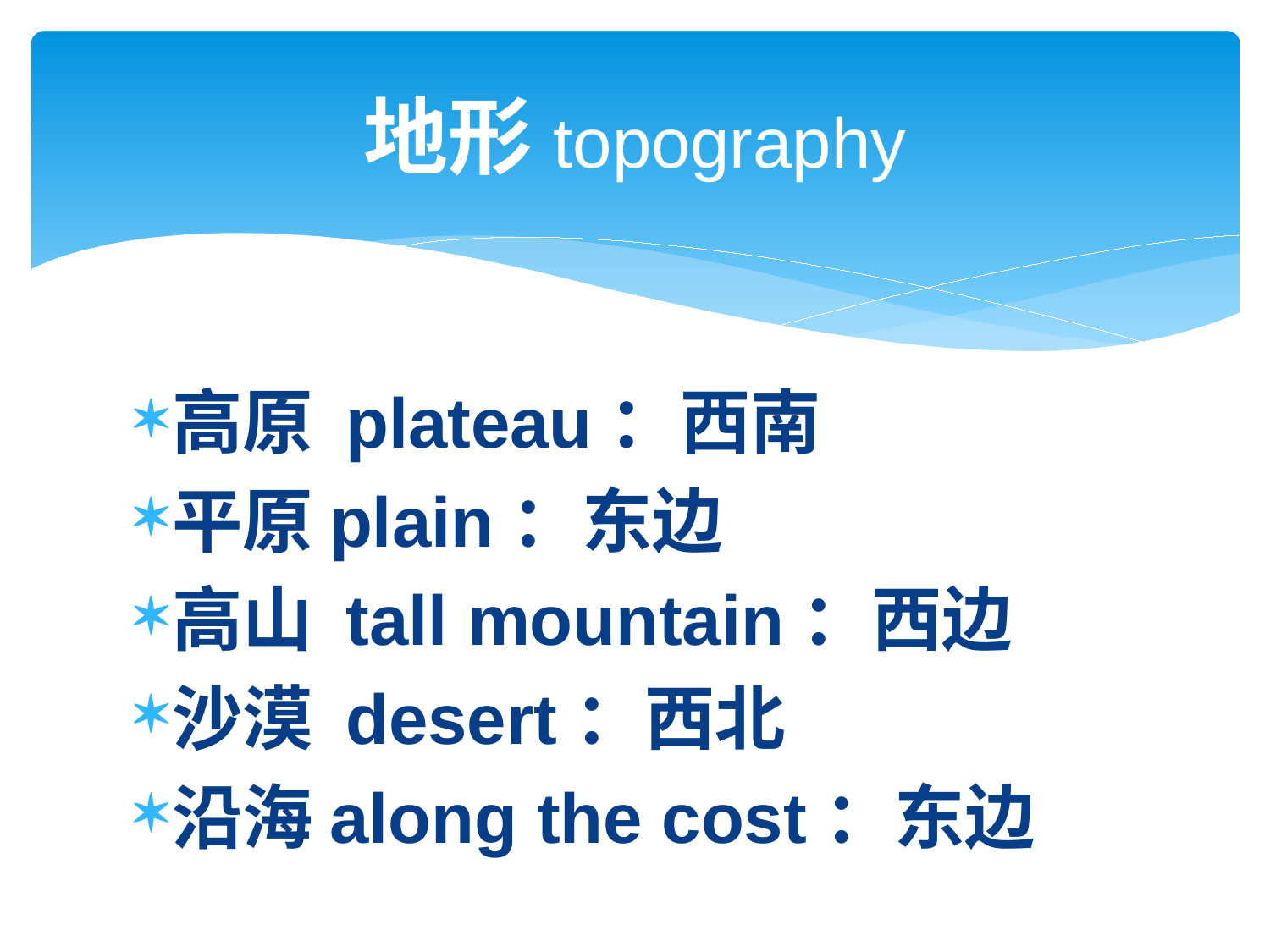

# 地形topography
高原 plateau：西南
平原plain：东边
高山 tall mountain：西边
沙漠 desert：西北
沿海along the cost：东边